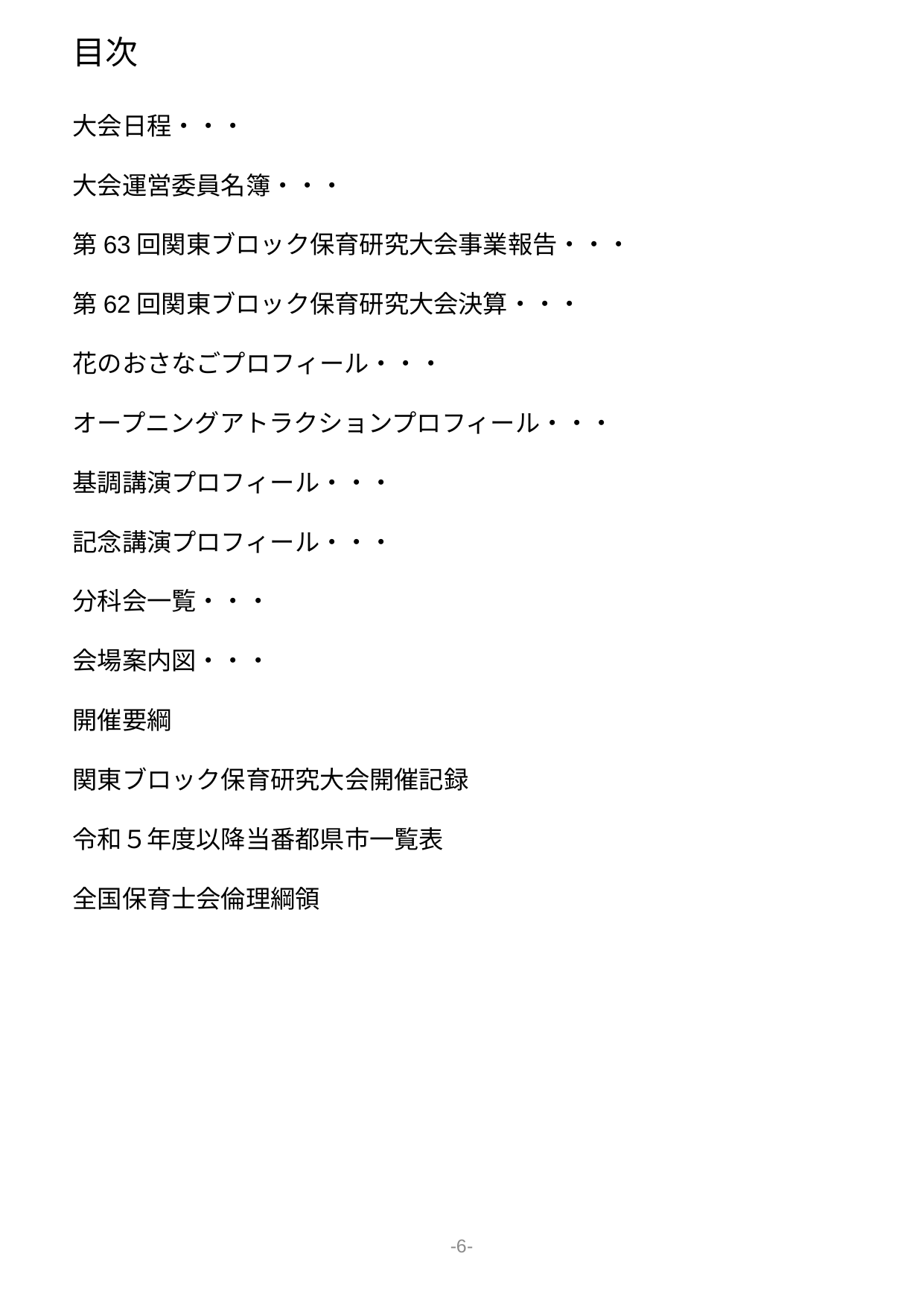

目次

大会日程・・・

大会運営委員名簿・・・

第63回関東ブロック保育研究大会事業報告・・・

第62回関東ブロック保育研究大会決算・・・

花のおさなごプロフィール・・・

オープニングアトラクションプロフィール・・・

基調講演プロフィール・・・

記念講演プロフィール・・・

分科会一覧・・・

会場案内図・・・

開催要綱

関東ブロック保育研究大会開催記録

令和５年度以降当番都県市一覧表

全国保育士会倫理綱領

-6-